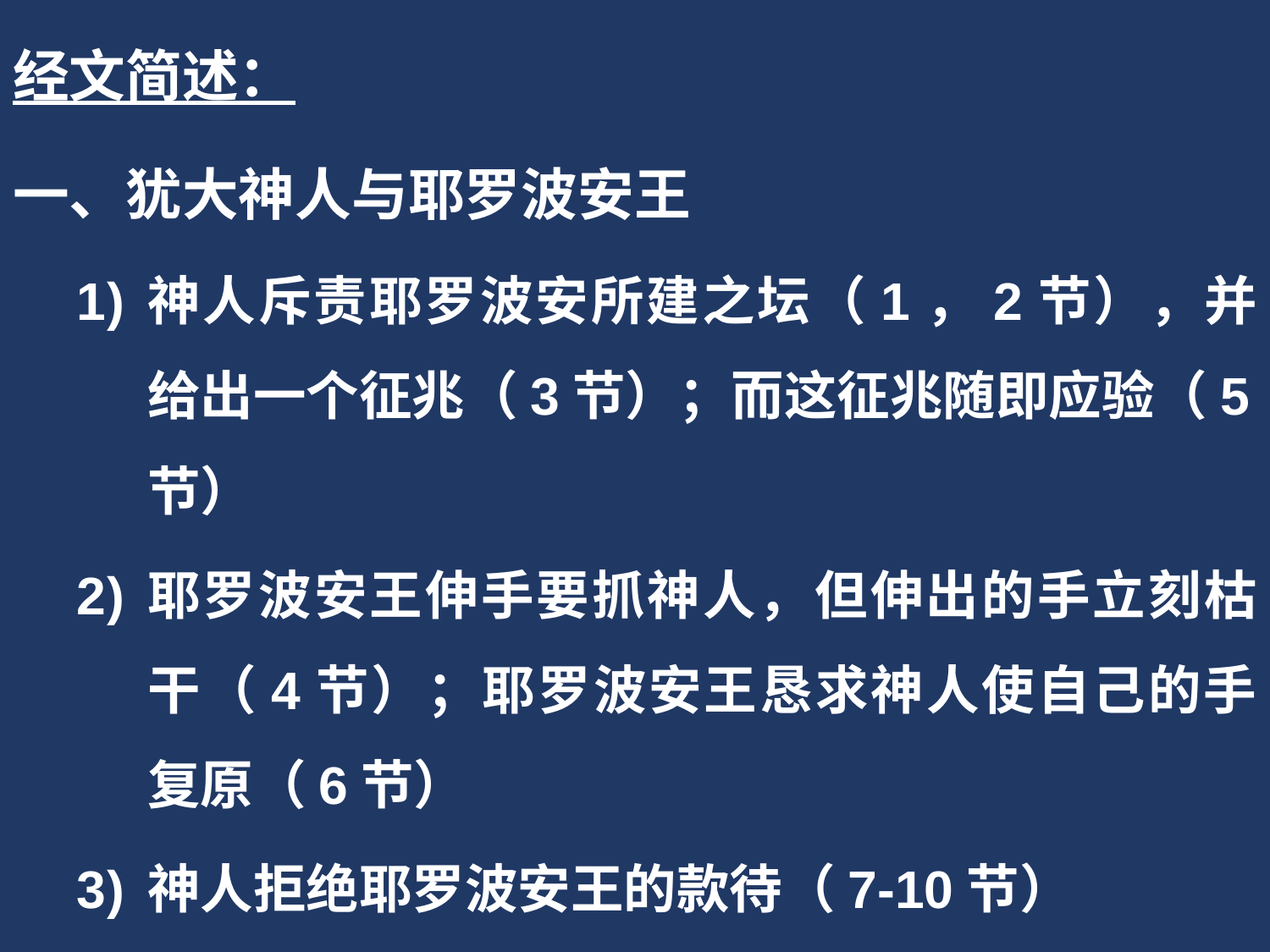

经文简述：
一、犹大神人与耶罗波安王
神人斥责耶罗波安所建之坛（1，2节），并给出一个征兆（3节）；而这征兆随即应验（5节）
耶罗波安王伸手要抓神人，但伸出的手立刻枯干（4节）；耶罗波安王恳求神人使自己的手复原（6节）
神人拒绝耶罗波安王的款待（7-10节）